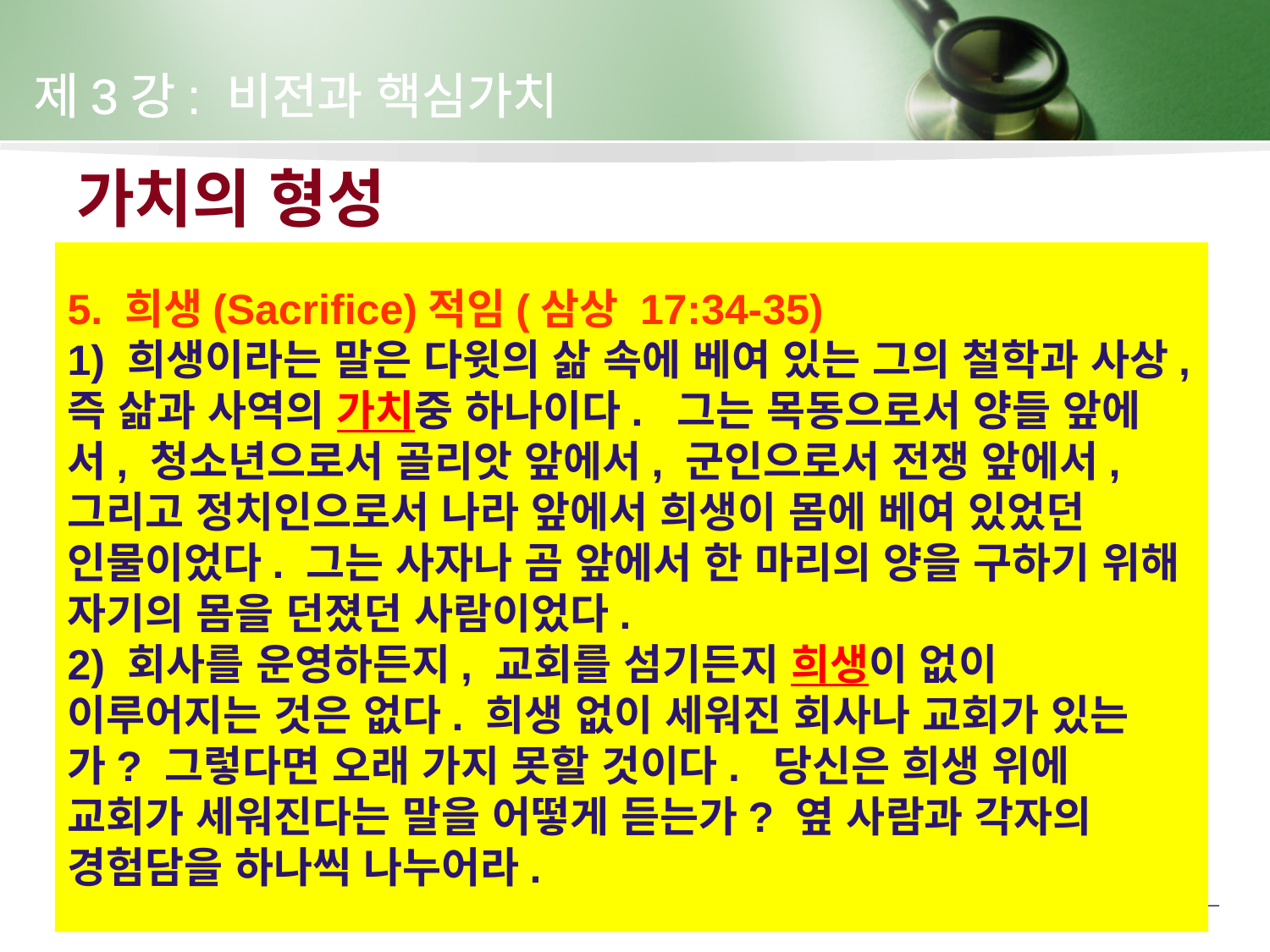

제3강: 비전과 핵심가치
# 가치의 형성

5. 희생(Sacrifice)적임(삼상 17:34-35)
1) 희생이라는 말은 다윗의 삶 속에 베여 있는 그의 철학과 사상, 즉 삶과 사역의 가치중 하나이다.  그는 목동으로서 양들 앞에서, 청소년으로서 골리앗 앞에서, 군인으로서 전쟁 앞에서, 그리고 정치인으로서 나라 앞에서 희생이 몸에 베여 있었던 인물이었다. 그는 사자나 곰 앞에서 한 마리의 양을 구하기 위해 자기의 몸을 던졌던 사람이었다.
2) 회사를 운영하든지, 교회를 섬기든지 희생이 없이 이루어지는 것은 없다. 희생 없이 세워진 회사나 교회가 있는가? 그렇다면 오래 가지 못할 것이다.  당신은 희생 위에 교회가 세워진다는 말을 어떻게 듣는가? 옆 사람과 각자의 경험담을 하나씩 나누어라.